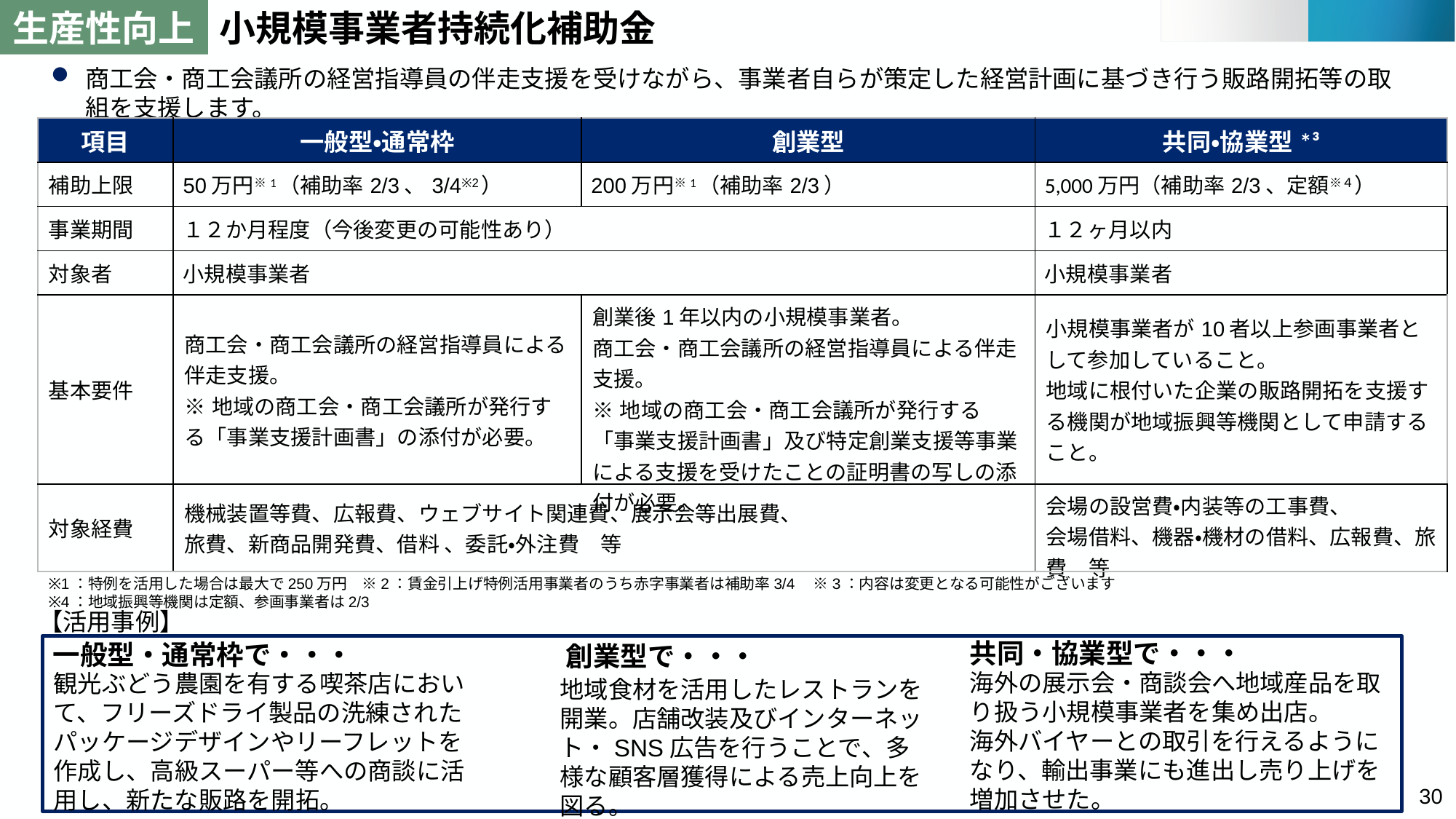

小規模事業者持続化補助金
生産性向上
商工会・商工会議所の経営指導員の伴走支援を受けながら、事業者自らが策定した経営計画に基づき行う販路開拓等の取組を⽀援します。
| 項目 | 一般型・通常枠 | 創業型 | 共同・協業型\*³ |
| --- | --- | --- | --- |
| 補助上限 | 50万円※1（補助率2/3、3/4※2） | 200万円※1（補助率2/3） | 5,000万円（補助率2/3、定額※４） |
| 事業期間 | １２か月程度（今後変更の可能性あり） |  | １２ヶ月以内 |
| 対象者 | 小規模事業者 |  | 小規模事業者 |
| 基本要件 | 商工会・商工会議所の経営指導員による伴走支援。 ※地域の商工会・商工会議所が発行する「事業支援計画書」の添付が必要。 | 創業後1年以内の小規模事業者。 商工会・商工会議所の経営指導員による伴走支援。 ※地域の商工会・商工会議所が発行する「事業支援計画書」及び特定創業支援等事業による支援を受けたことの証明書の写しの添付が必要。 | 小規模事業者が10者以上参画事業者として参加していること。 地域に根付いた企業の販路開拓を支援する機関が地域振興等機関として申請すること。 |
| 対象経費 | 機械装置等費、広報費、ウェブサイト関連費、展示会等出展費、 旅費、新商品開発費、借料 、委託・外注費　等 |  | 会場の設営費・内装等の工事費、 会場借料、機器・機材の借料、広報費、旅費　等 |
※1：特例を活用した場合は最大で250万円　※2：賃金引上げ特例活用事業者のうち赤字事業者は補助率3/4　※3：内容は変更となる可能性がございます
※4：地域振興等機関は定額、参画事業者は2/3
【活用事例】
共同・協業型で・・・
一般型・通常枠で・・・
創業型で・・・

海外の展示会・商談会へ地域産品を取り扱う小規模事業者を集め出店。
海外バイヤーとの取引を行えるようになり、輸出事業にも進出し売り上げを増加させた。

観光ぶどう農園を有する喫茶店において、フリーズドライ製品の洗練されたパッケージデザインやリーフレットを作成し、高級スーパー等への商談に活用し、新たな販路を開拓。
地域食材を活用したレストランを開業。店舗改装及びインターネット・SNS広告を行うことで、多様な顧客層獲得による売上向上を図る。
30